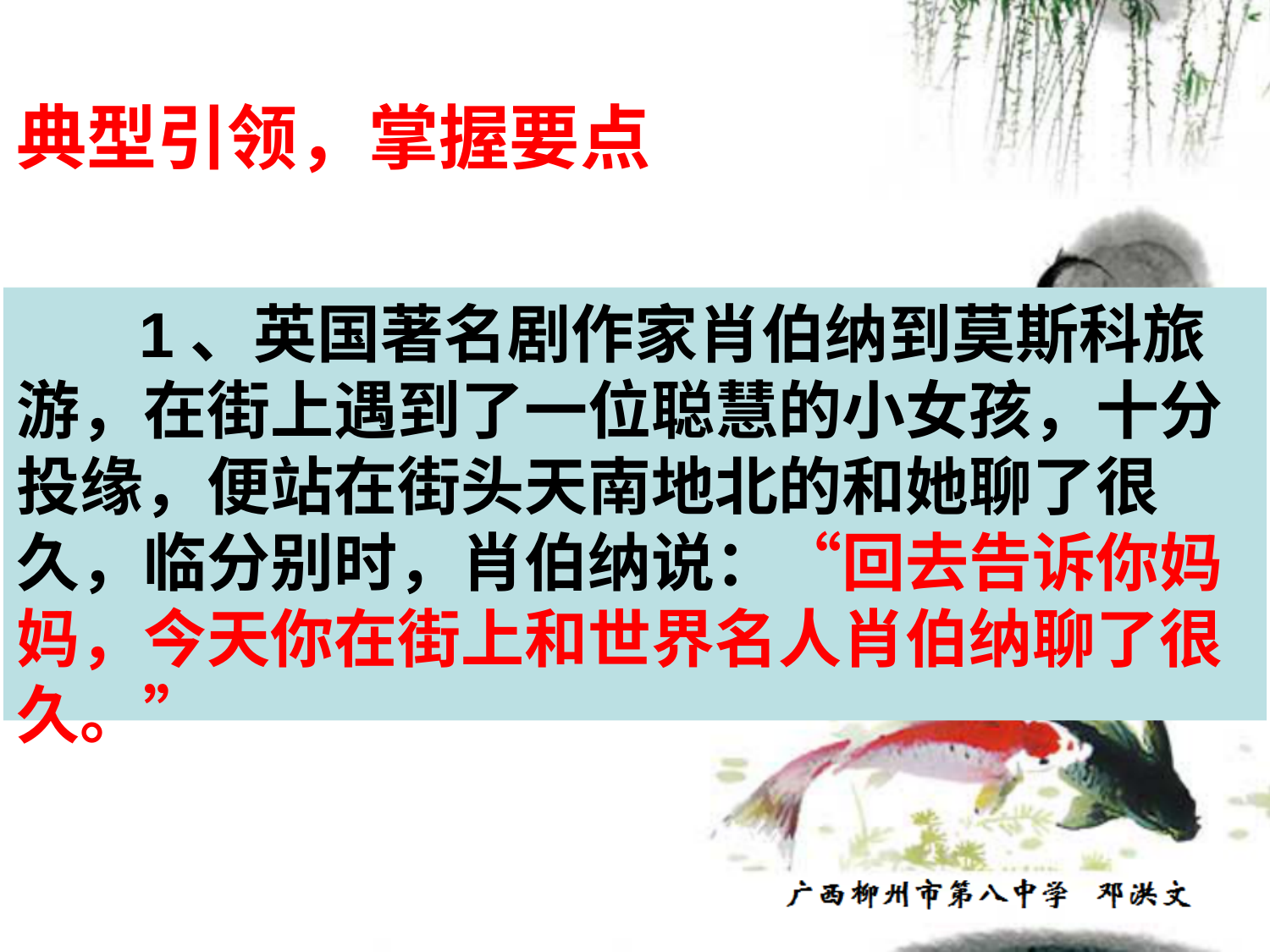

# 典型引领，掌握要点
       1、英国著名剧作家肖伯纳到莫斯科旅游，在街上遇到了一位聪慧的小女孩，十分投缘，便站在街头天南地北的和她聊了很久，临分别时，肖伯纳说：“回去告诉你妈妈，今天你在街上和世界名人肖伯纳聊了很久。”